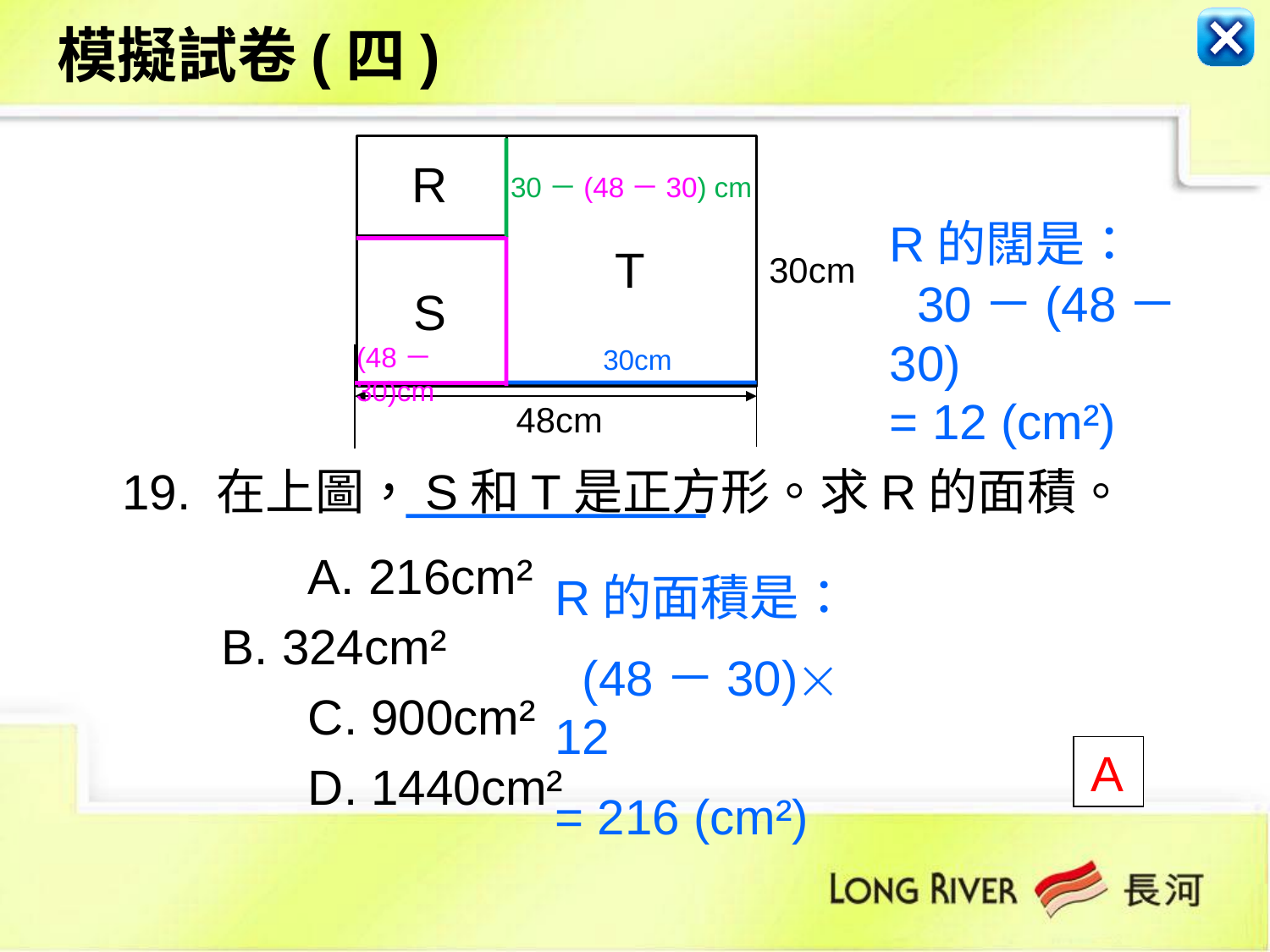

模擬試卷(四)

30cm
48cm
R
T
S
30－(48－30) cm

R的闊是：
  30－(48－30)
= 12 (cm²)

(48－30)cm
30cm

  19. 在上圖，S和T是正方形。求R的面積。
		A. 216cm²
B. 324cm²
		C. 900cm²
		D. 1440cm²

R的面積是：
  (48－30)× 12
= 216 (cm²)

A